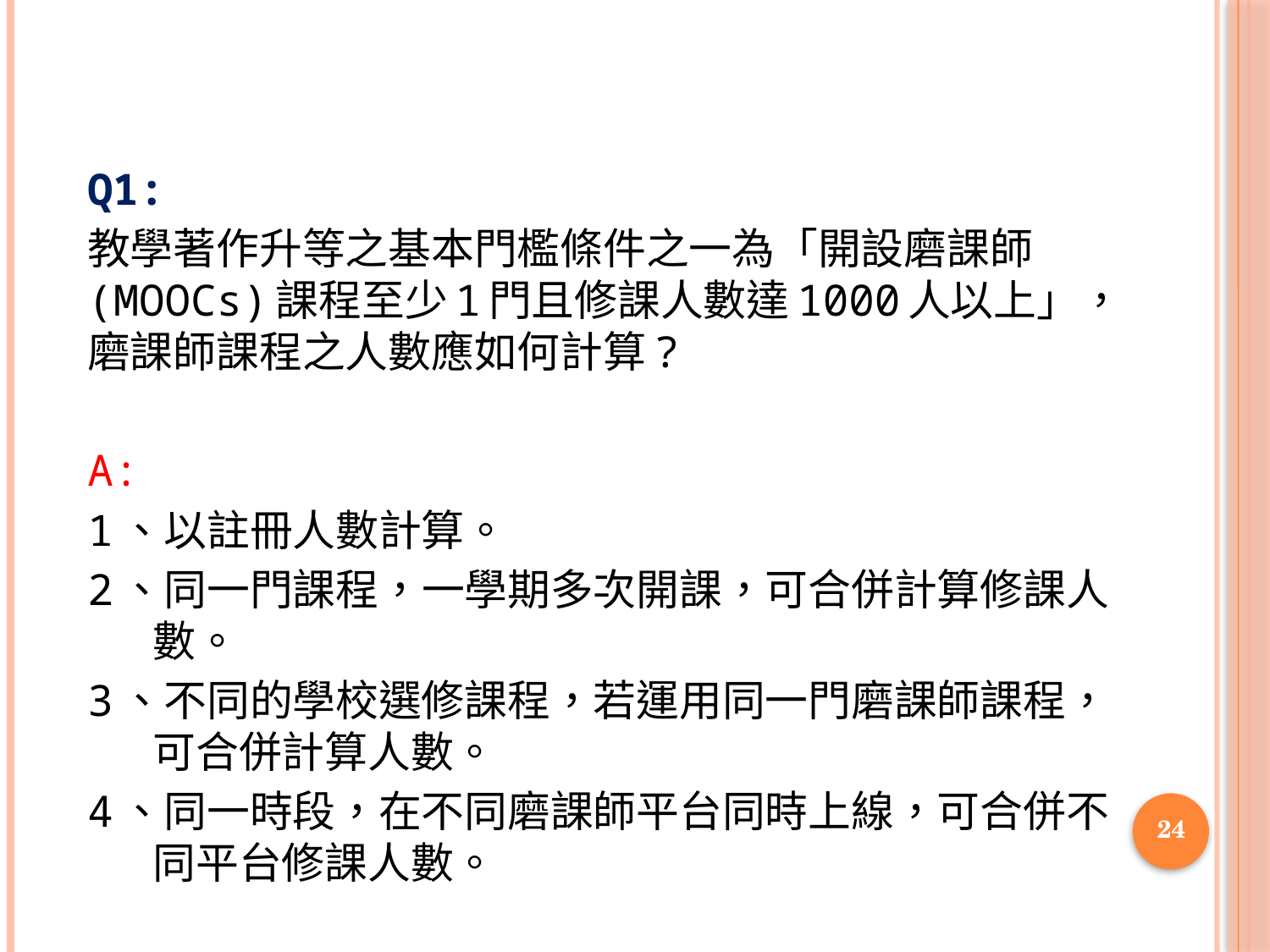

#
Q1:
教學著作升等之基本門檻條件之一為「開設磨課師(MOOCs)課程至少1門且修課人數達1000人以上」，磨課師課程之人數應如何計算?

A:
1、以註冊人數計算。
2、同一門課程，一學期多次開課，可合併計算修課人數。
3、不同的學校選修課程，若運用同一門磨課師課程，可合併計算人數。
4、同一時段，在不同磨課師平台同時上線，可合併不同平台修課人數。

24